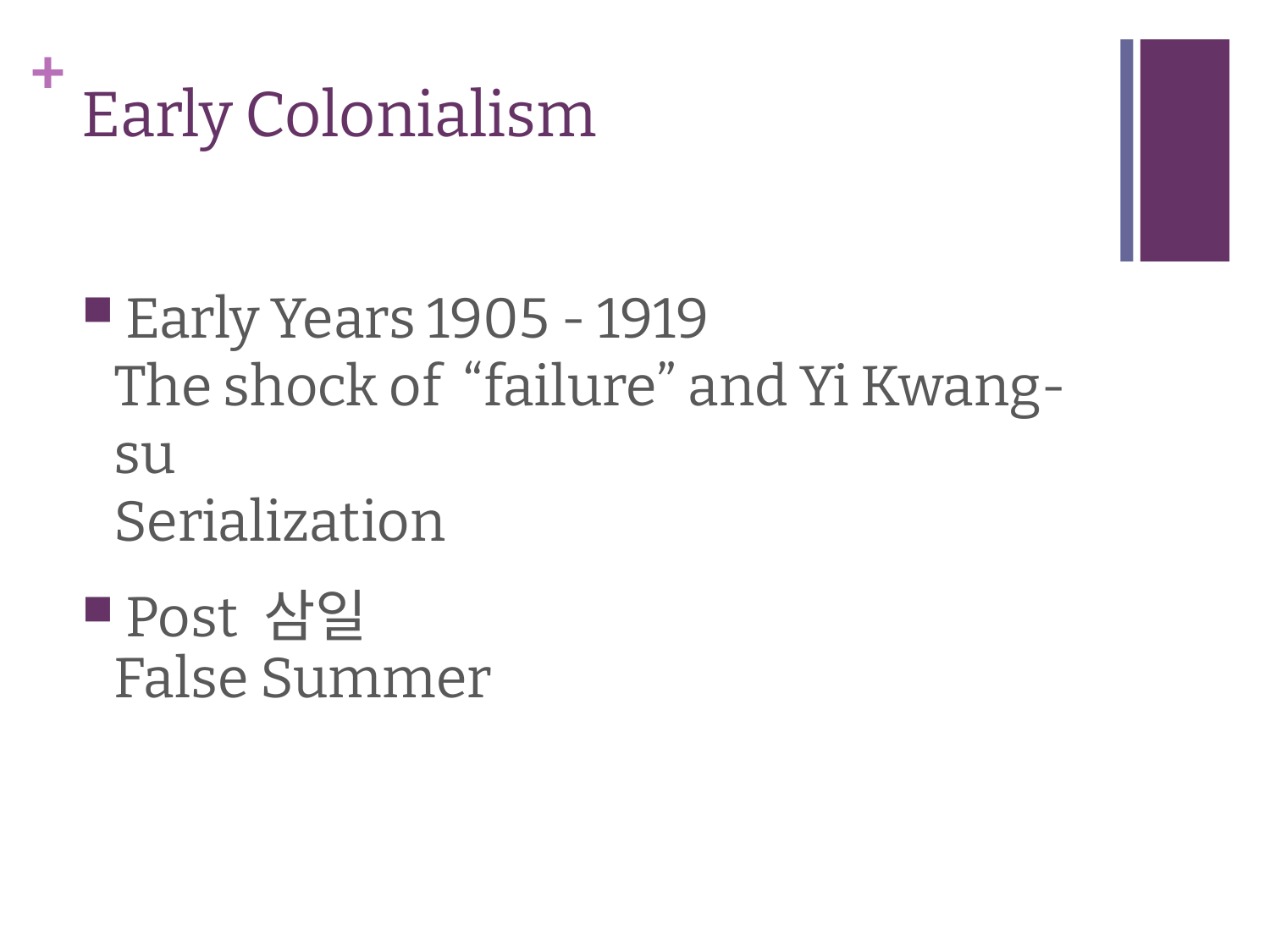

# Early Colonialism
 Early Years 1905 - 1919
The shock of  “failure” and Yi Kwang-su
Serialization
 Post 삼일
False Summer